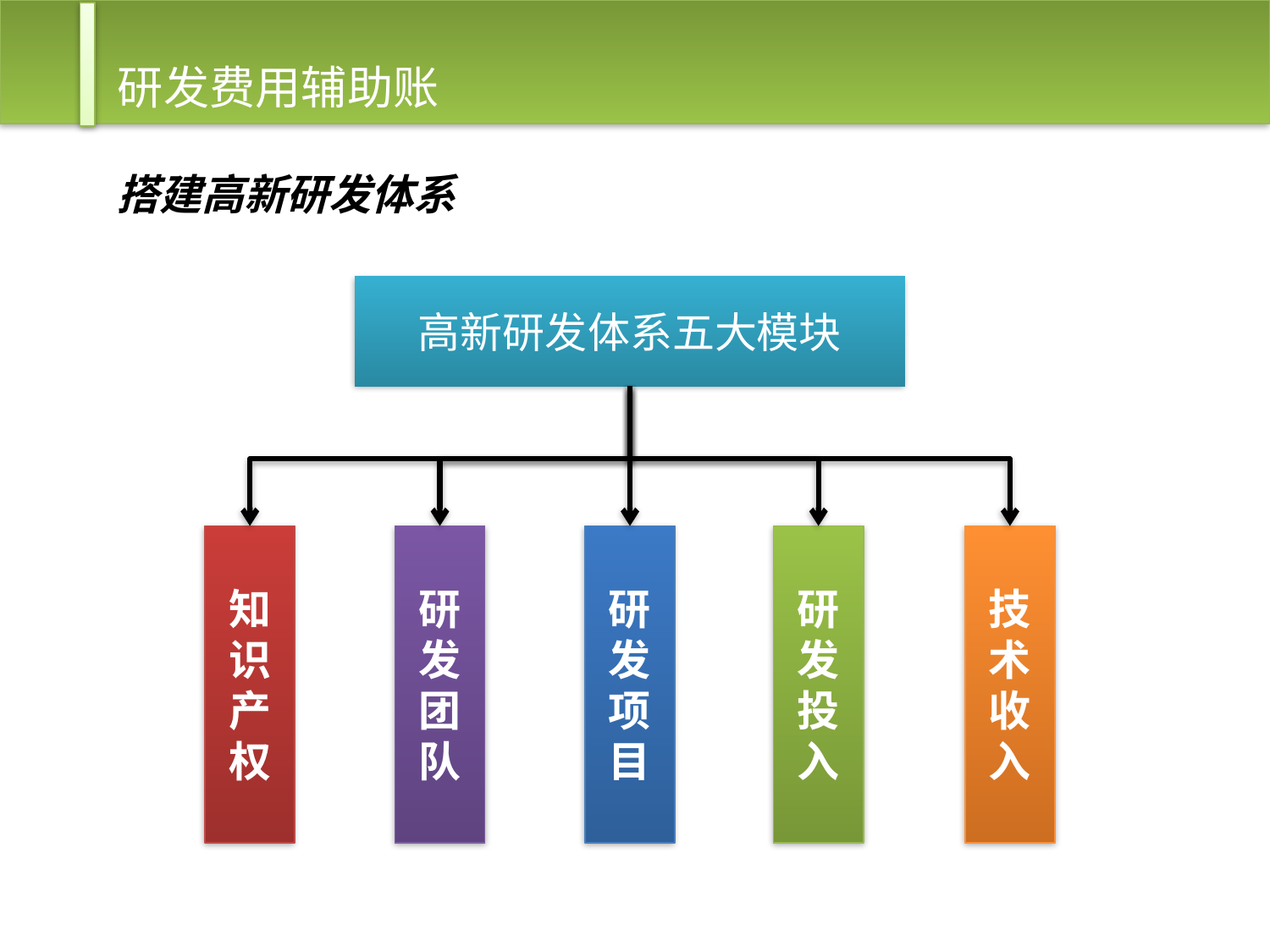

# 研发费用辅助账
搭建高新研发体系
高新研发体系五大模块

知识产权

研发团队

研发项目

研发投入

技术收入